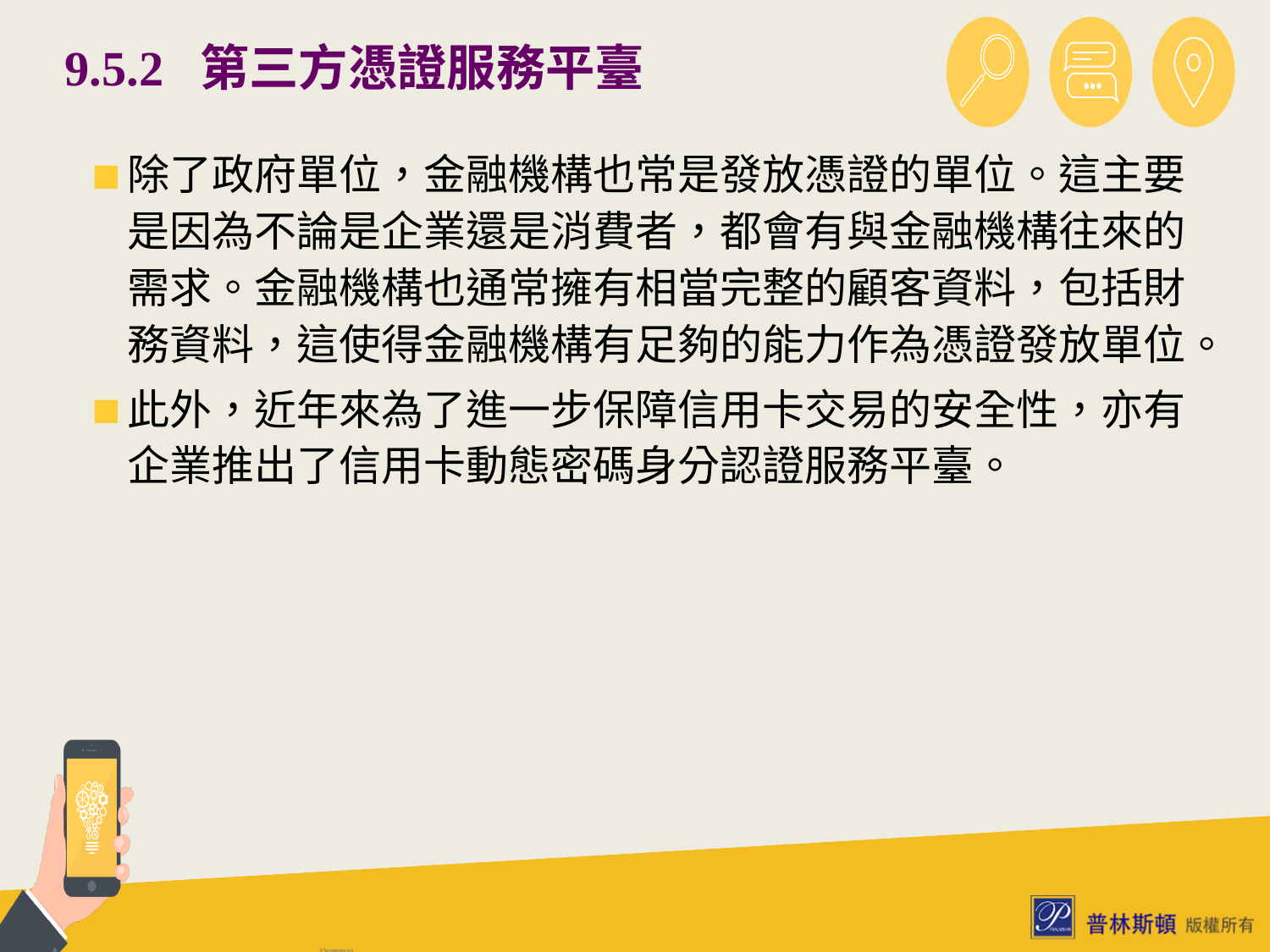

# 9.5.2  第三方憑證服務平臺
除了政府單位，金融機構也常是發放憑證的單位。這主要是因為不論是企業還是消費者，都會有與金融機構往來的需求。金融機構也通常擁有相當完整的顧客資料，包括財務資料，這使得金融機構有足夠的能力作為憑證發放單位。
此外，近年來為了進一步保障信用卡交易的安全性，亦有企業推出了信用卡動態密碼身分認證服務平臺。